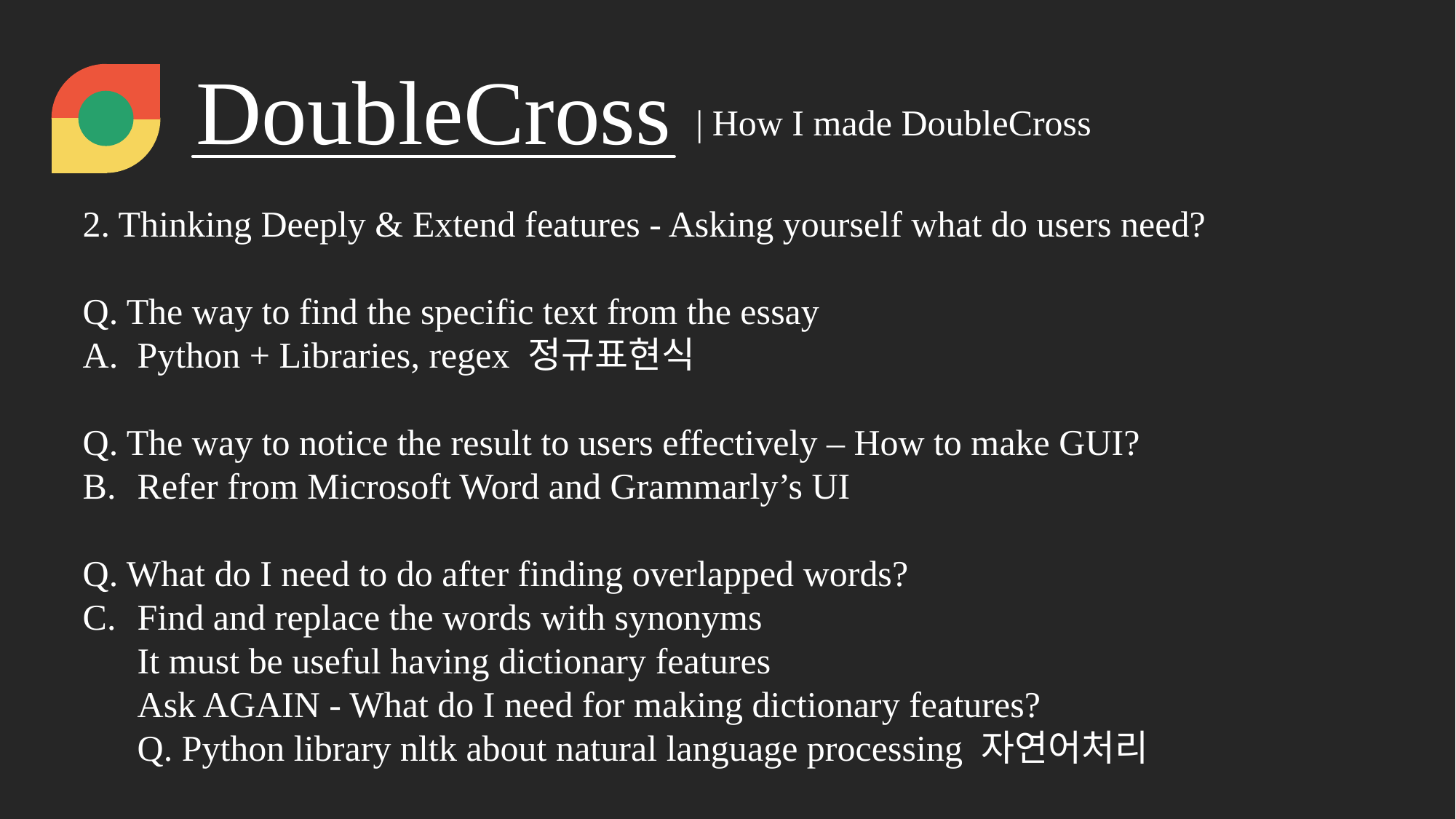

DoubleCross

| How I made DoubleCross

2. Thinking Deeply & Extend features - Asking yourself what do users need?

Q. The way to find the specific text from the essay
Python + Libraries, regex 정규표현식

Q. The way to notice the result to users effectively – How to make GUI?
Refer from Microsoft Word and Grammarly’s UI

Q. What do I need to do after finding overlapped words?
Find and replace the words with synonyms
      It must be useful having dictionary features
      Ask AGAIN - What do I need for making dictionary features?
      Q. Python library nltk about natural language processing 자연어처리